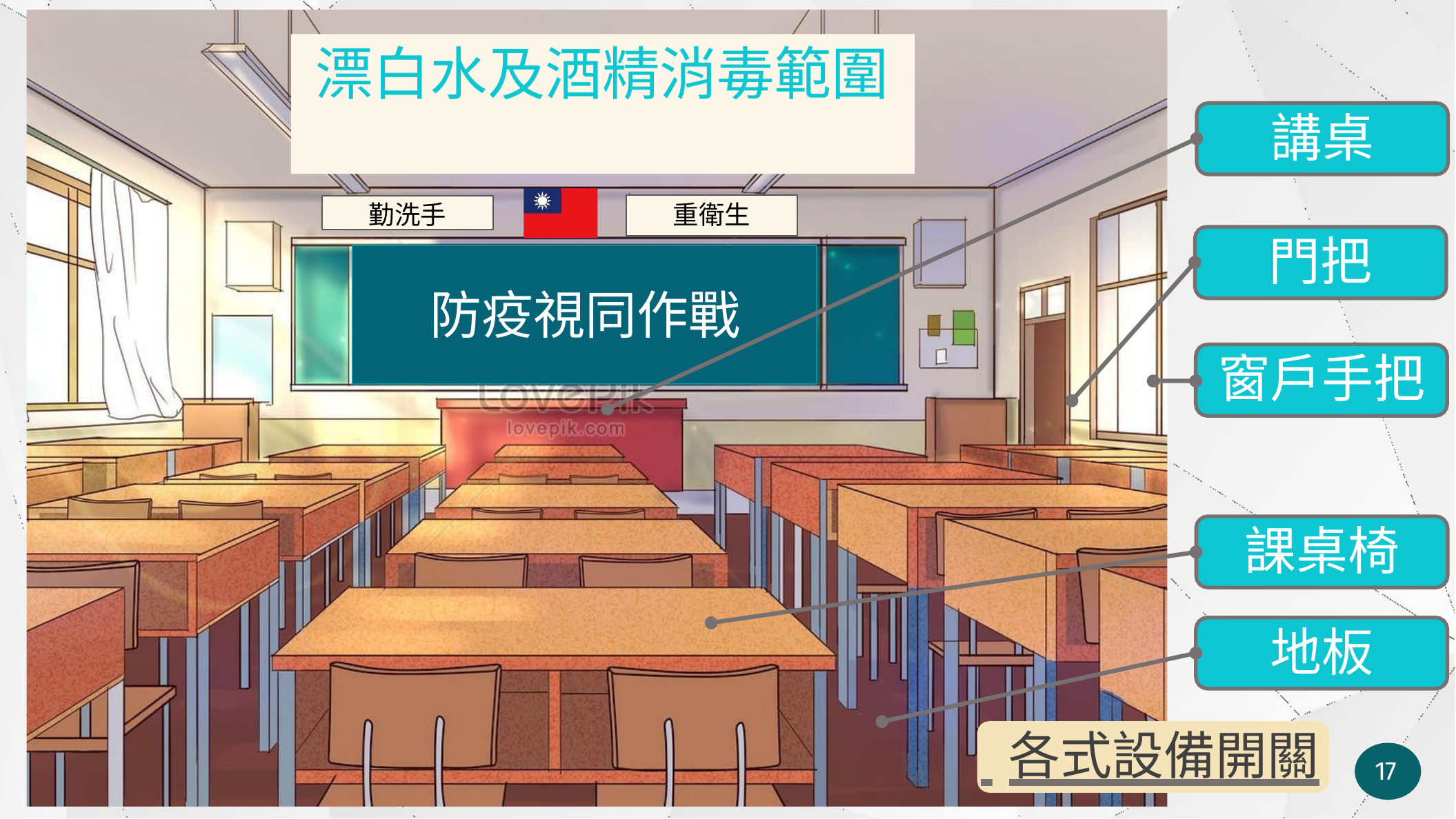

# 漂白水及酒精消毒範圍

講桌
門把 窗戶手把

重衛生
勤洗手

防疫視同作戰
課桌椅
地板
 各式設備開關
17